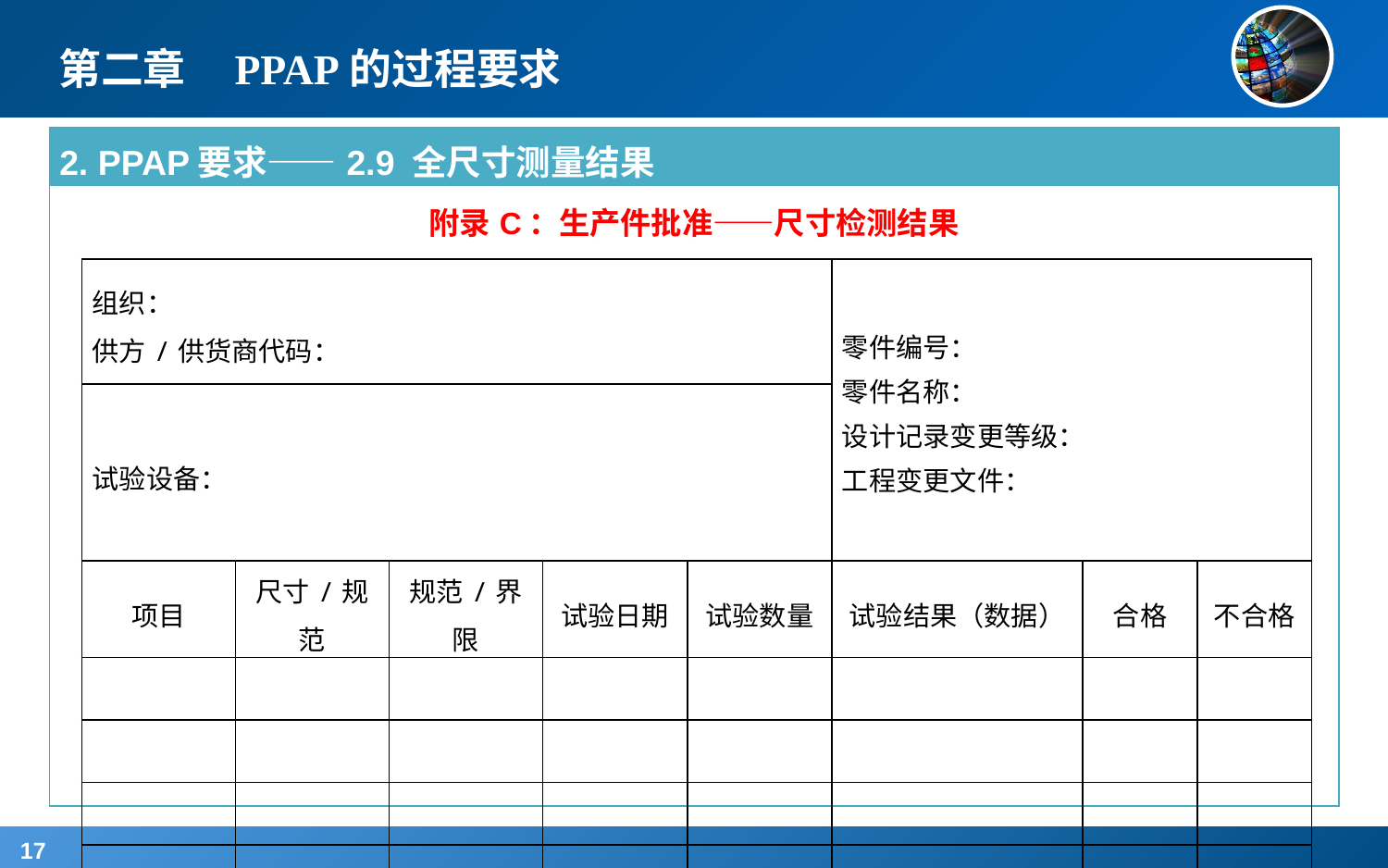

# 第二章    PPAP的过程要求
| 2. PPAP要求——2.9 全尺寸测量结果 |
| --- |
| 附录C：生产件批准——尺寸检测结果 |
| 组织： 供方/供货商代码： |  |  |  |  | 零件编号： 零件名称： 设计记录变更等级： 工程变更文件： |  |  |
| --- | --- | --- | --- | --- | --- | --- | --- |
| 试验设备： |  |  |  |  |  |  |  |
| 项目 | 尺寸/规范 | 规范/界限 | 试验日期 | 试验数量 | 试验结果（数据） | 合格 | 不合格 |
|  |  |  |  |  |  |  |  |
|  |  |  |  |  |  |  |  |
|  |  |  |  |  |  |  |  |
|  |  |  |  |  |  |  |  |